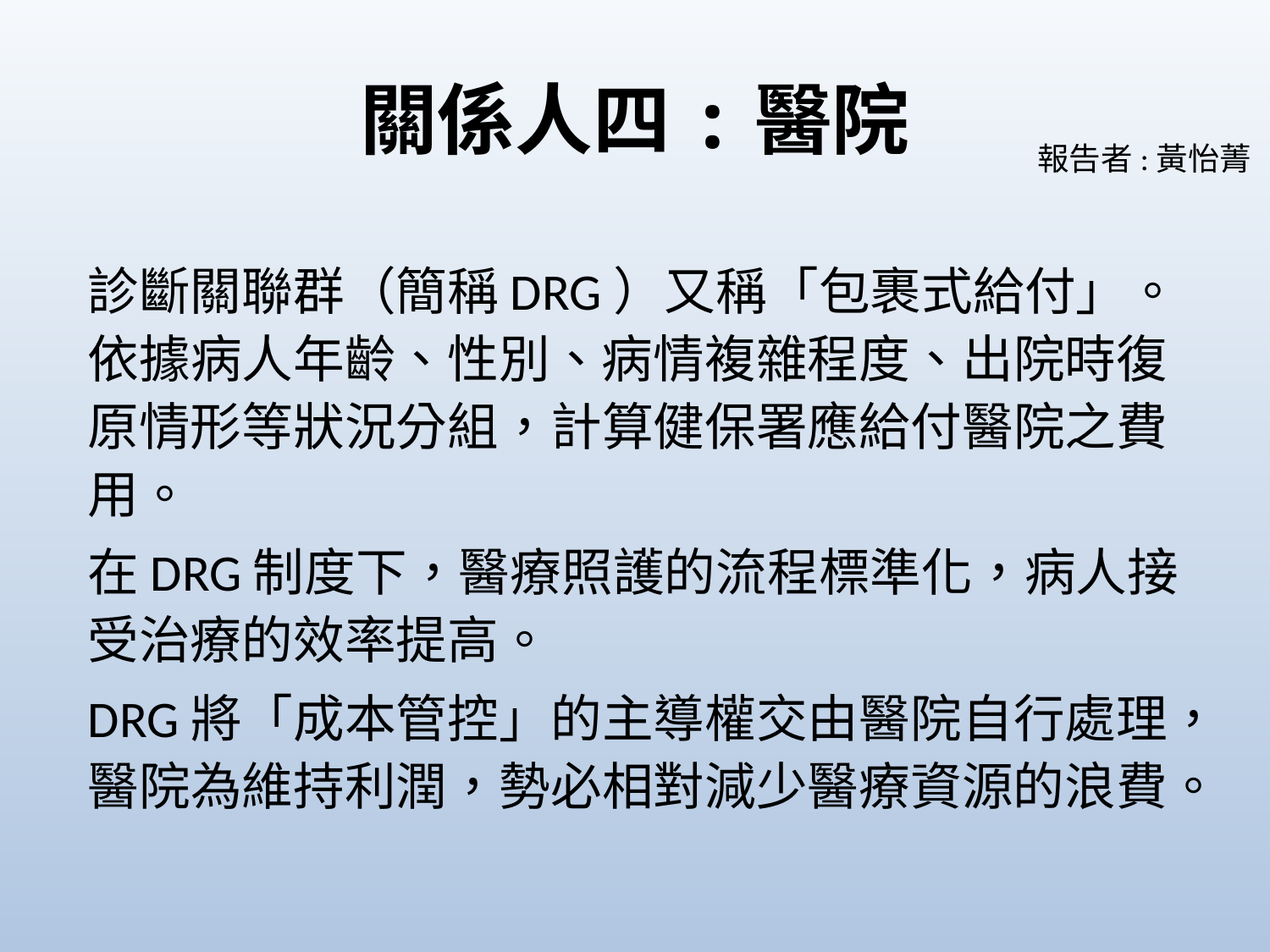

# 關係人四:醫院
報告者:黃怡菁
診斷關聯群（簡稱DRG）又稱「包裹式給付」。依據病人年齡、性別、病情複雜程度、出院時復原情形等狀況分組，計算健保署應給付醫院之費用。
在DRG制度下，醫療照護的流程標準化，病人接受治療的效率提高。
DRG將「成本管控」的主導權交由醫院自行處理，醫院為維持利潤，勢必相對減少醫療資源的浪費。